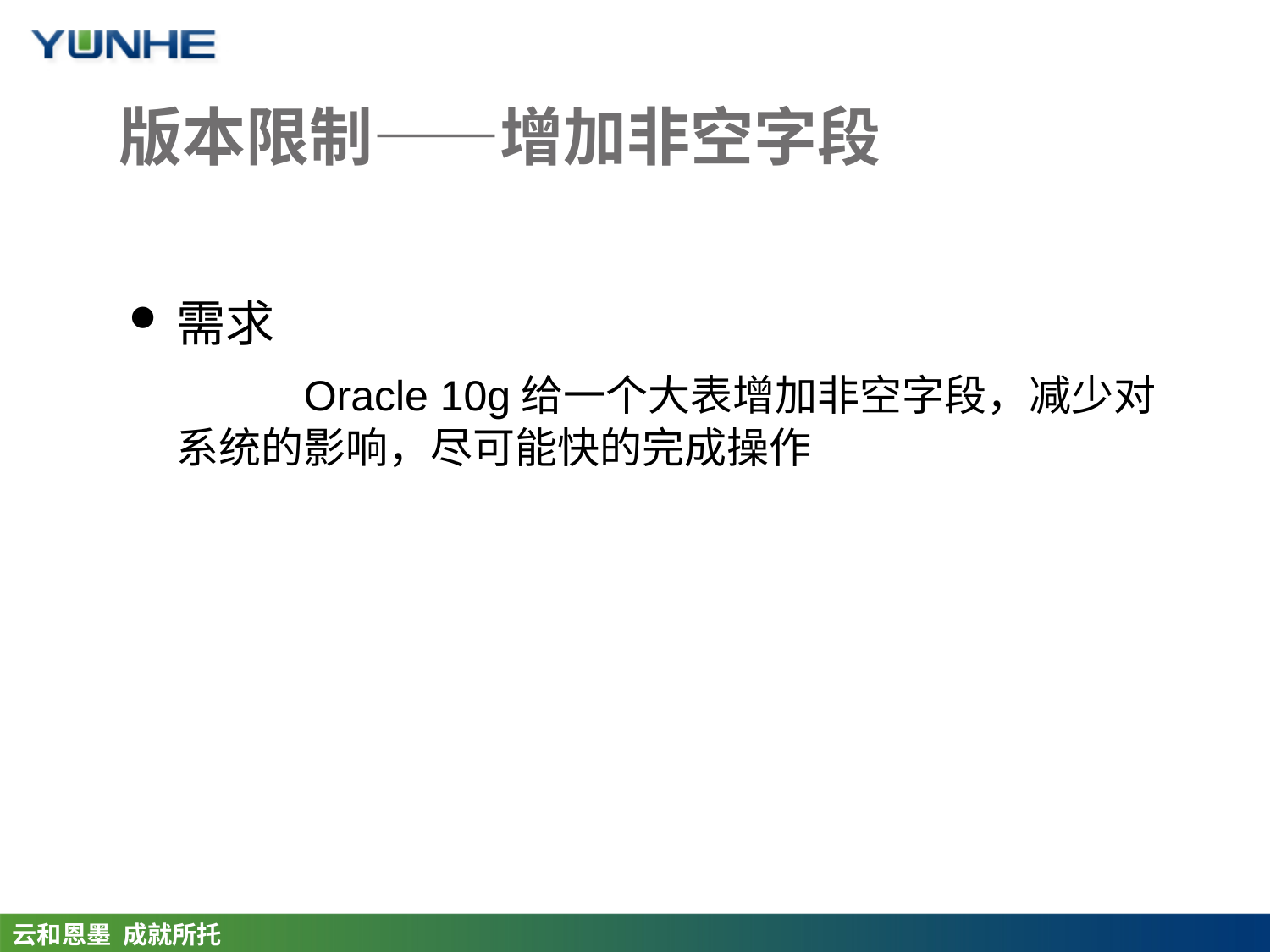

# 版本限制——增加非空字段
需求
		Oracle 10g给一个大表增加非空字段，减少对系统的影响，尽可能快的完成操作